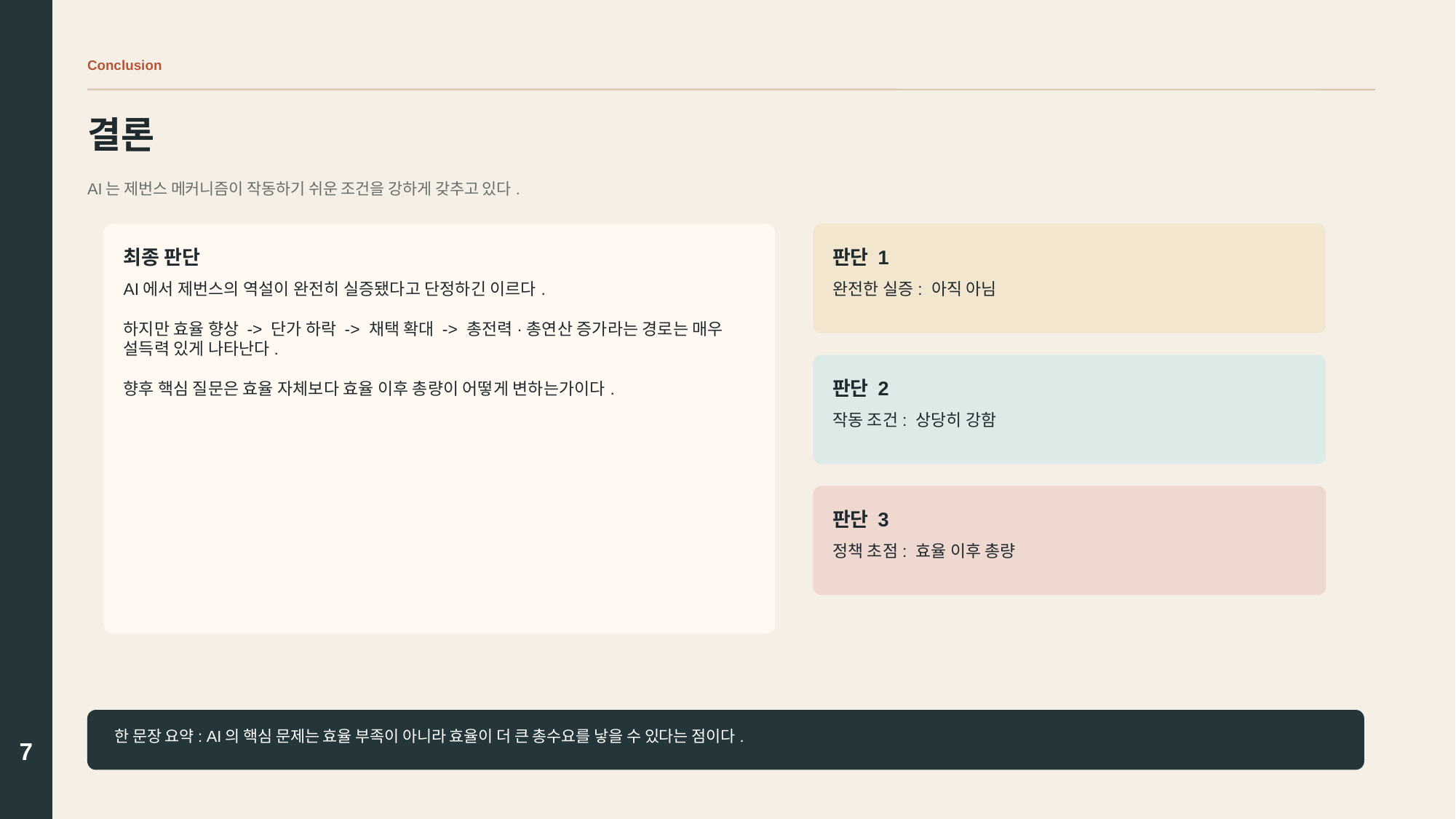

Conclusion

결론
AI는 제번스 메커니즘이 작동하기 쉬운 조건을 강하게 갖추고 있다.

최종 판단
판단 1
AI에서 제번스의 역설이 완전히 실증됐다고 단정하긴 이르다.

하지만 효율 향상 -> 단가 하락 -> 채택 확대 -> 총전력·총연산 증가라는 경로는 매우 설득력 있게 나타난다.

향후 핵심 질문은 효율 자체보다 효율 이후 총량이 어떻게 변하는가이다.
완전한 실증: 아직 아님

판단 2
작동 조건: 상당히 강함

판단 3
정책 초점: 효율 이후 총량

한 문장 요약: AI의 핵심 문제는 효율 부족이 아니라 효율이 더 큰 총수요를 낳을 수 있다는 점이다.
7